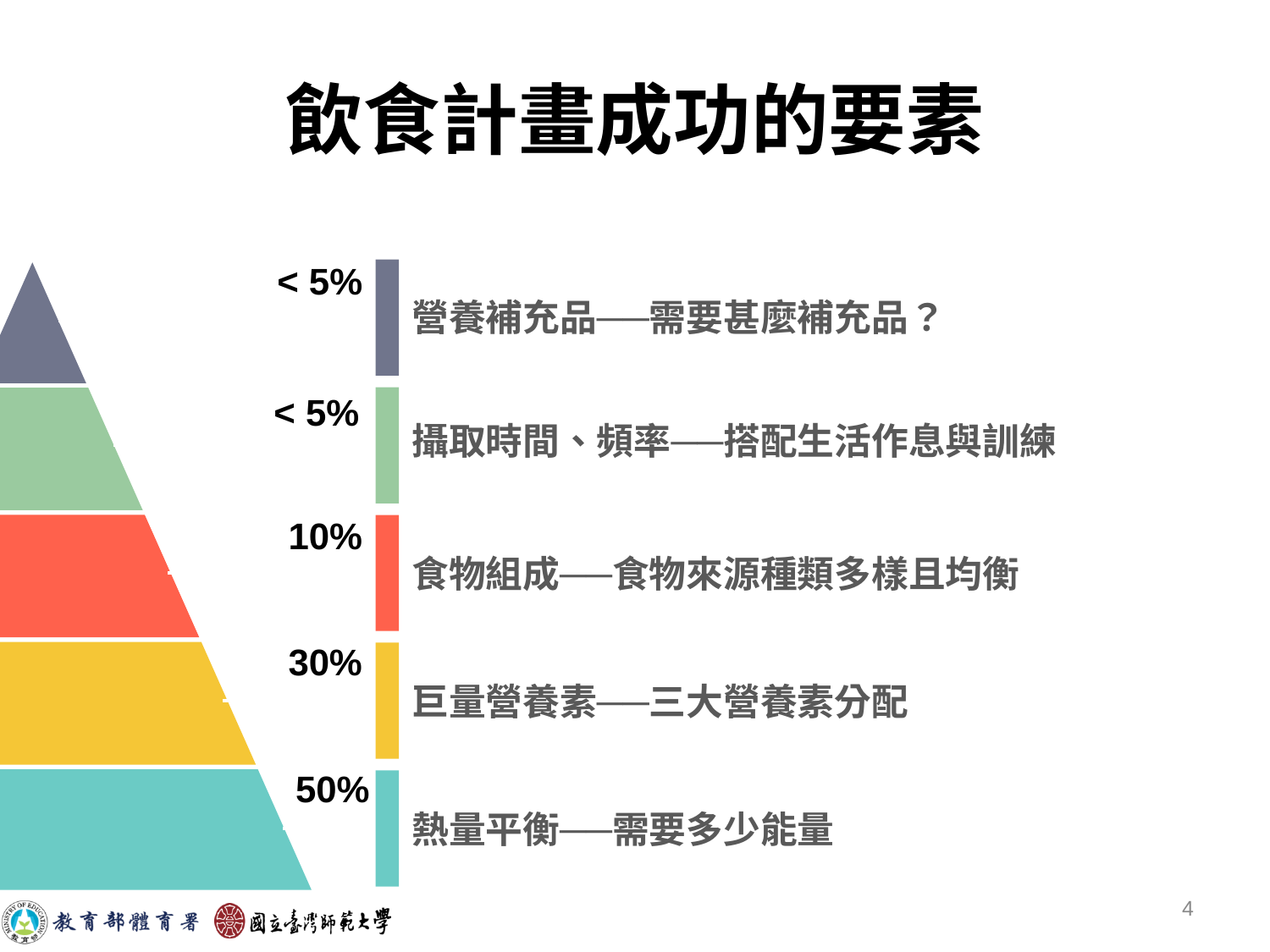

# 飲食計畫成功的要素
< 5%

營養補充品──需要甚麼補充品？

攝取時間、頻率──搭配生活作息與訓練

食物組成──食物來源種類多樣且均衡

巨量營養素──三大營養素分配

熱量平衡──需要多少能量
< 5%
10%
30%
50%
4